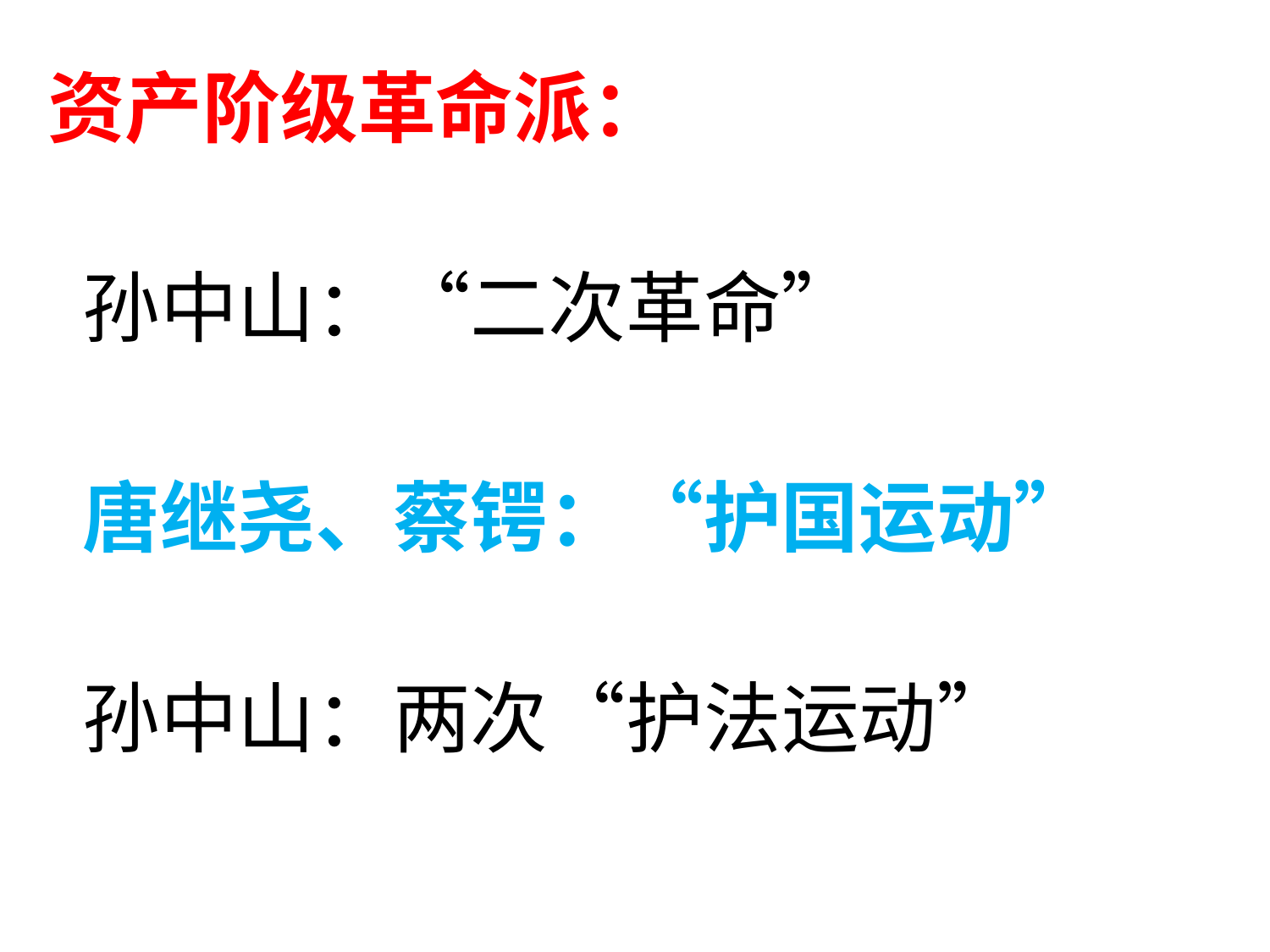

# 资产阶级革命派：
孙中山：“二次革命”
唐继尧、蔡锷：“护国运动”
孙中山：两次“护法运动”